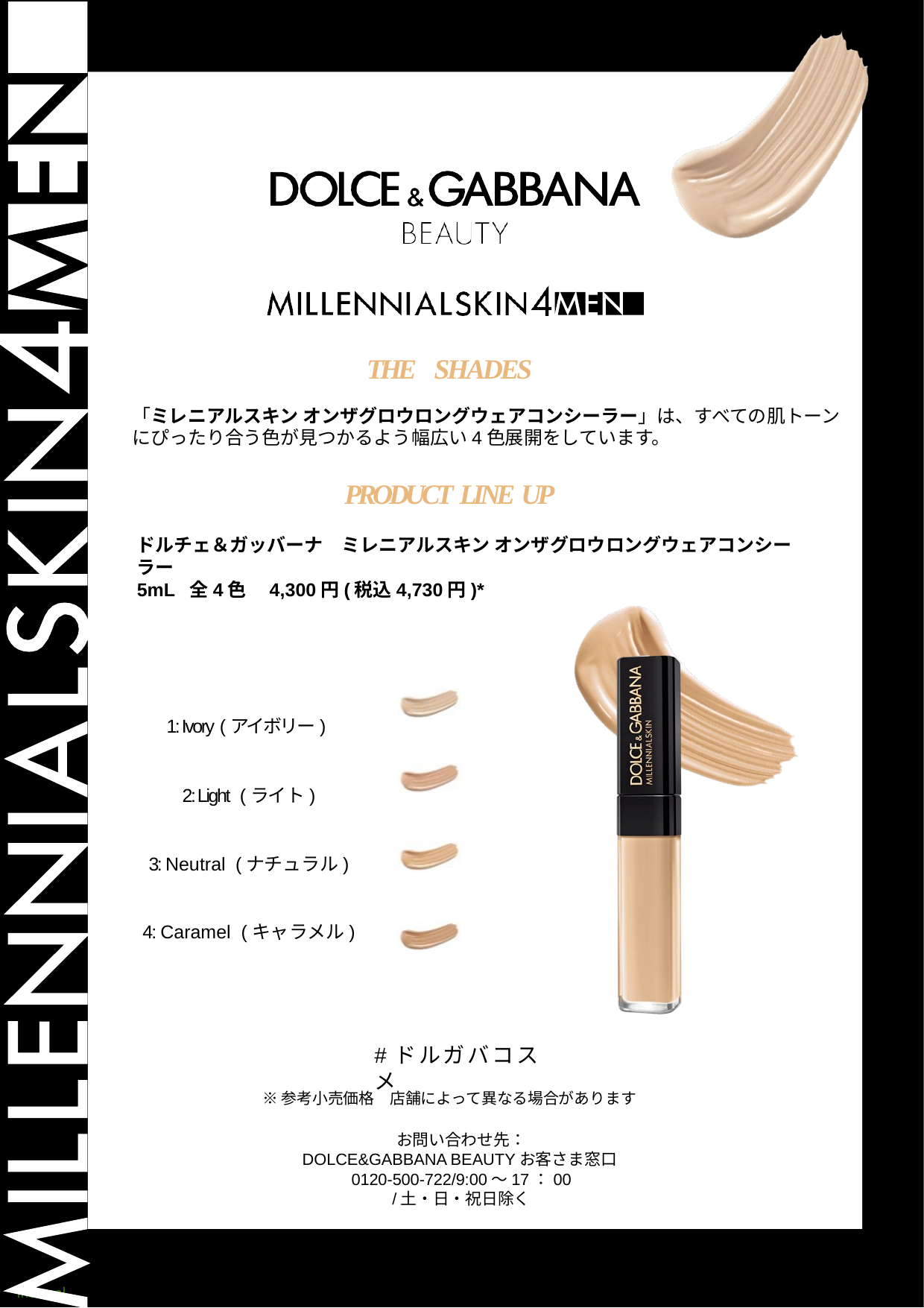

THE   SHADES
「ミレニアルスキン オンザグロウロングウェアコンシーラー」は、すべての肌トーンにぴったり合う色が見つかるよう幅広い4色展開をしています。
PRODUCT   LINE   UP
ドルチェ＆ガッバーナ　ミレニアルスキン オンザグロウロングウェアコンシーラー
5mL  全4色　4,300円(税込4,730円)*

1: Ivory  (アイボリー)

2: Light  (ライト)

3: Neutral  (ナチュラル)

4: Caramel  (キャラメル)

#ドルガバコスメ
※参考小売価格　店舗によって異なる場合があります
お問い合わせ先：
DOLCE&GABBANA BEAUTYお客さま窓口
0120-500-722/9:00～17：00
/土・日・祝日除く